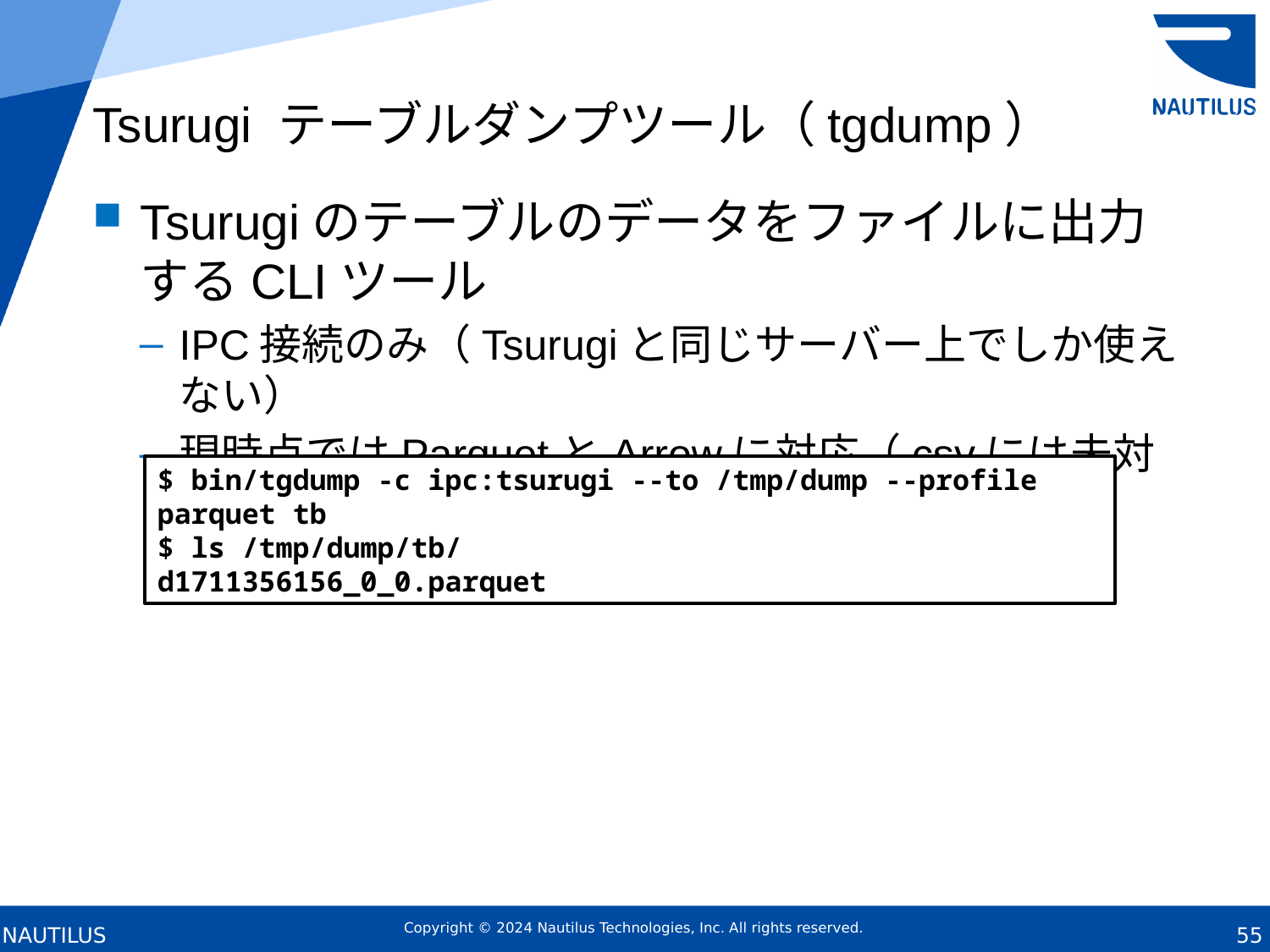

# Tsurugi テーブルダンプツール（tgdump）
Tsurugiのテーブルのデータをファイルに出力するCLIツール
IPC接続のみ（Tsurugiと同じサーバー上でしか使えない）
現時点ではParquetとArrowに対応（csvには未対応）

テーブルにロードするツールは未実装

$ bin/tgdump -c ipc:tsurugi --to /tmp/dump --profile parquet tb
$ ls /tmp/dump/tb/
d1711356156_0_0.parquet